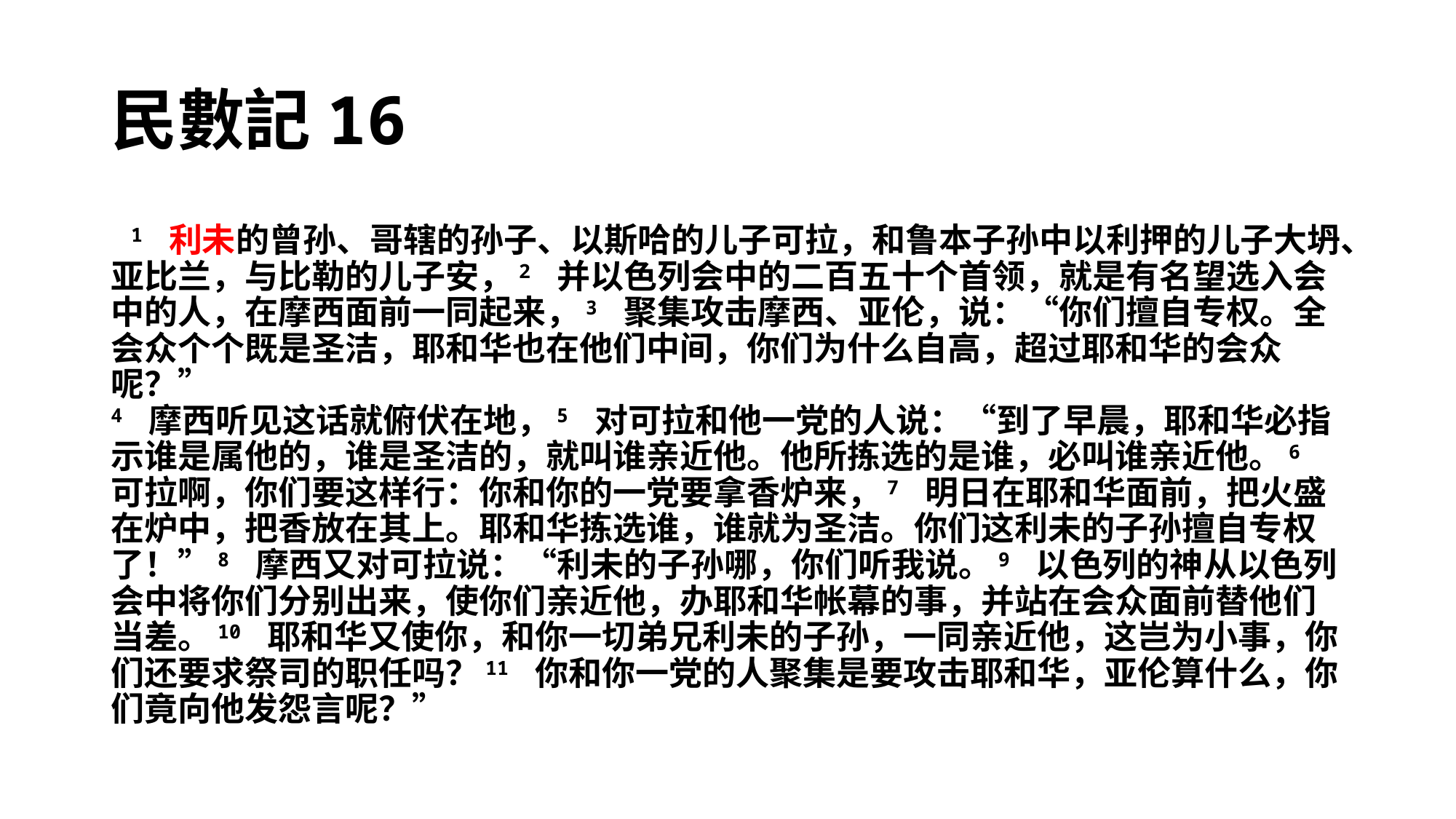

# 民數記16
​ 1 利未的曾孙、哥辖的孙子、以斯哈的儿子可拉，和鲁本子孙中以利押的儿子大坍、亚比兰，与比勒的儿子安，2 并以色列会中的二百五十个首领，就是有名望选入会中的人，在摩西面前一同起来，3 聚集攻击摩西、亚伦，说：“你们擅自专权。全会众个个既是圣洁，耶和华也在他们中间，你们为什么自高，超过耶和华的会众呢？”
4 摩西听见这话就俯伏在地，5 对可拉和他一党的人说：“到了早晨，耶和华必指示谁是属他的，谁是圣洁的，就叫谁亲近他。他所拣选的是谁，必叫谁亲近他。6 可拉啊，你们要这样行：你和你的一党要拿香炉来，7 明日在耶和华面前，把火盛在炉中，把香放在其上。耶和华拣选谁，谁就为圣洁。你们这利未的子孙擅自专权了！”8 摩西又对可拉说：“利未的子孙哪，你们听我说。9 以色列的神从以色列会中将你们分别出来，使你们亲近他，办耶和华帐幕的事，并站在会众面前替他们当差。10 耶和华又使你，和你一切弟兄利未的子孙，一同亲近他，这岂为小事，你们还要求祭司的职任吗？11 你和你一党的人聚集是要攻击耶和华，亚伦算什么，你们竟向他发怨言呢？”